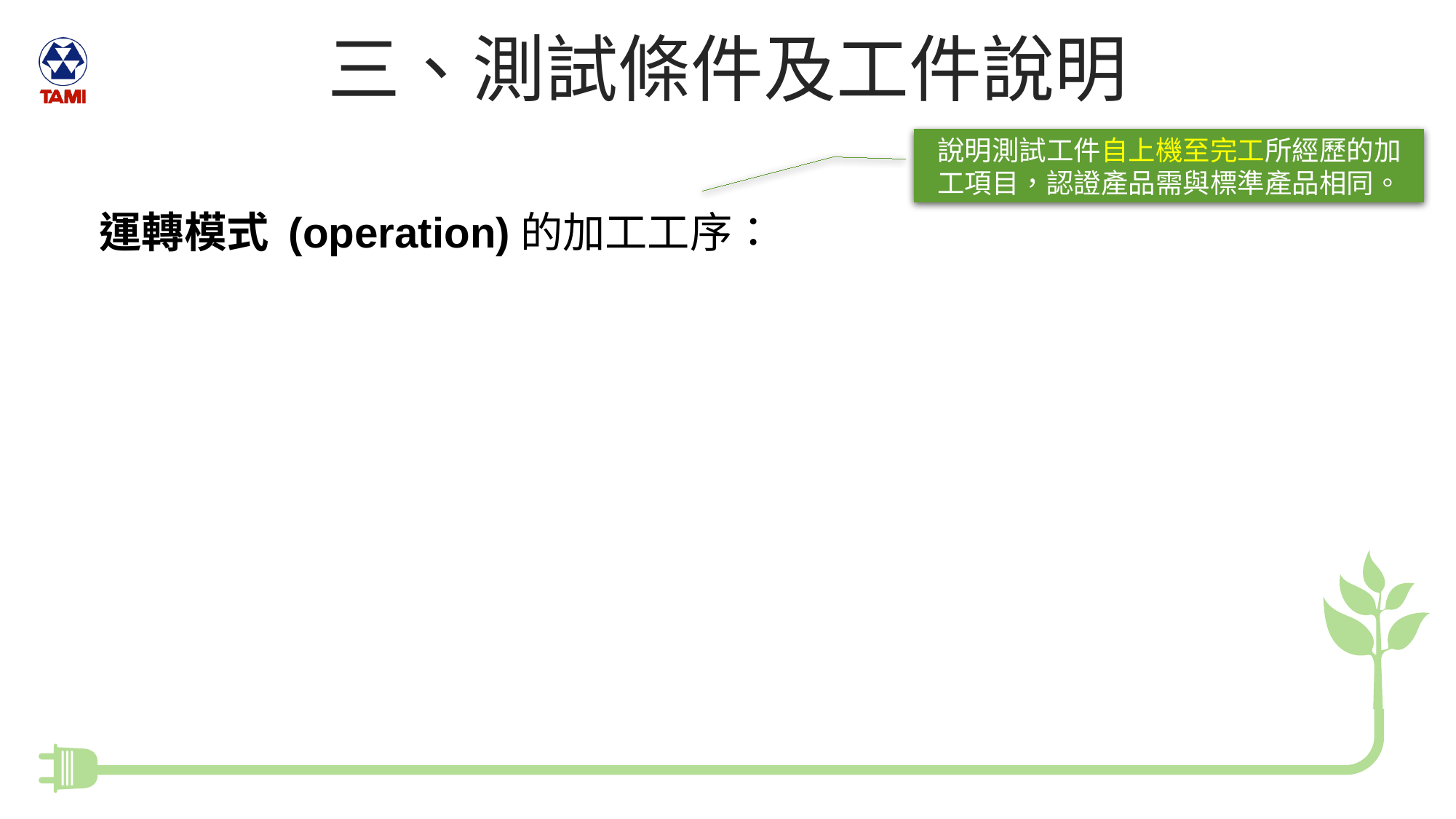

三、測試條件及工件說明
說明測試工件自上機至完工所經歷的加工項目，認證產品需與標準產品相同。
運轉模式 (operation)的加工工序：